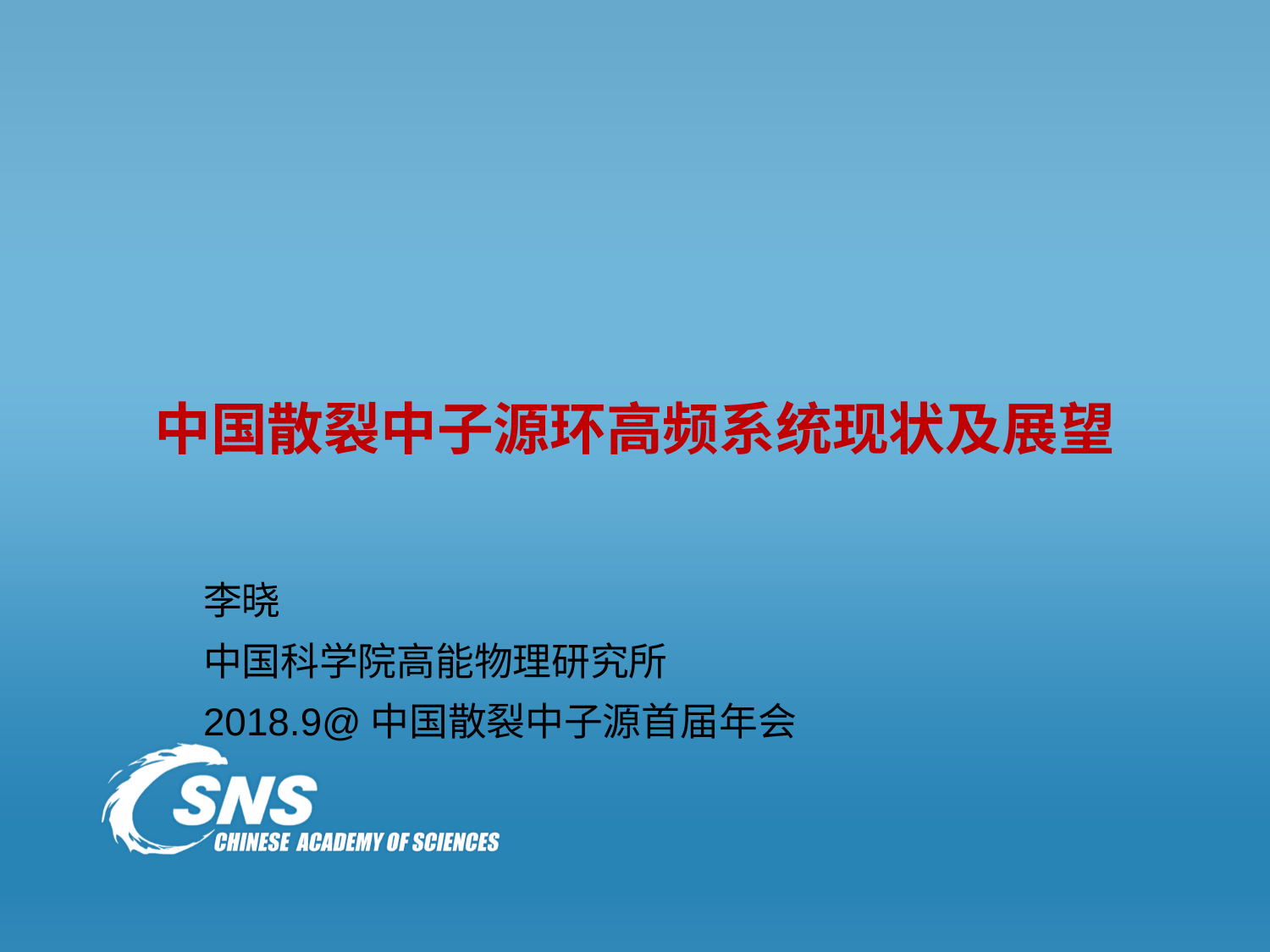

# 中国散裂中子源环高频系统现状及展望
李晓
中国科学院高能物理研究所
2018.9@中国散裂中子源首届年会